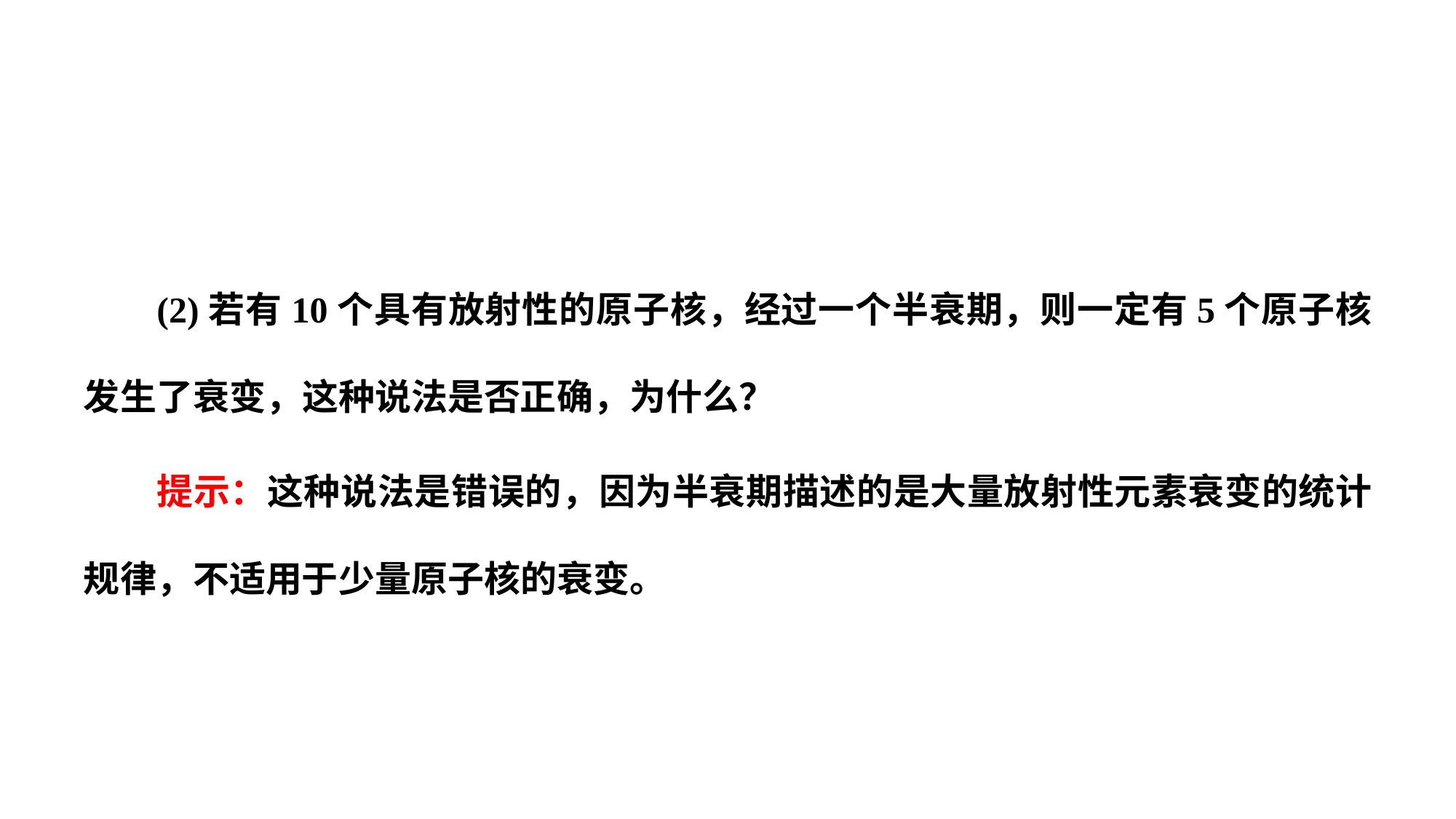

(2)若有10个具有放射性的原子核，经过一个半衰期，则一定有5个原子核发生了衰变，这种说法是否正确，为什么？
提示：这种说法是错误的，因为半衰期描述的是大量放射性元素衰变的统计规律，不适用于少量原子核的衰变。